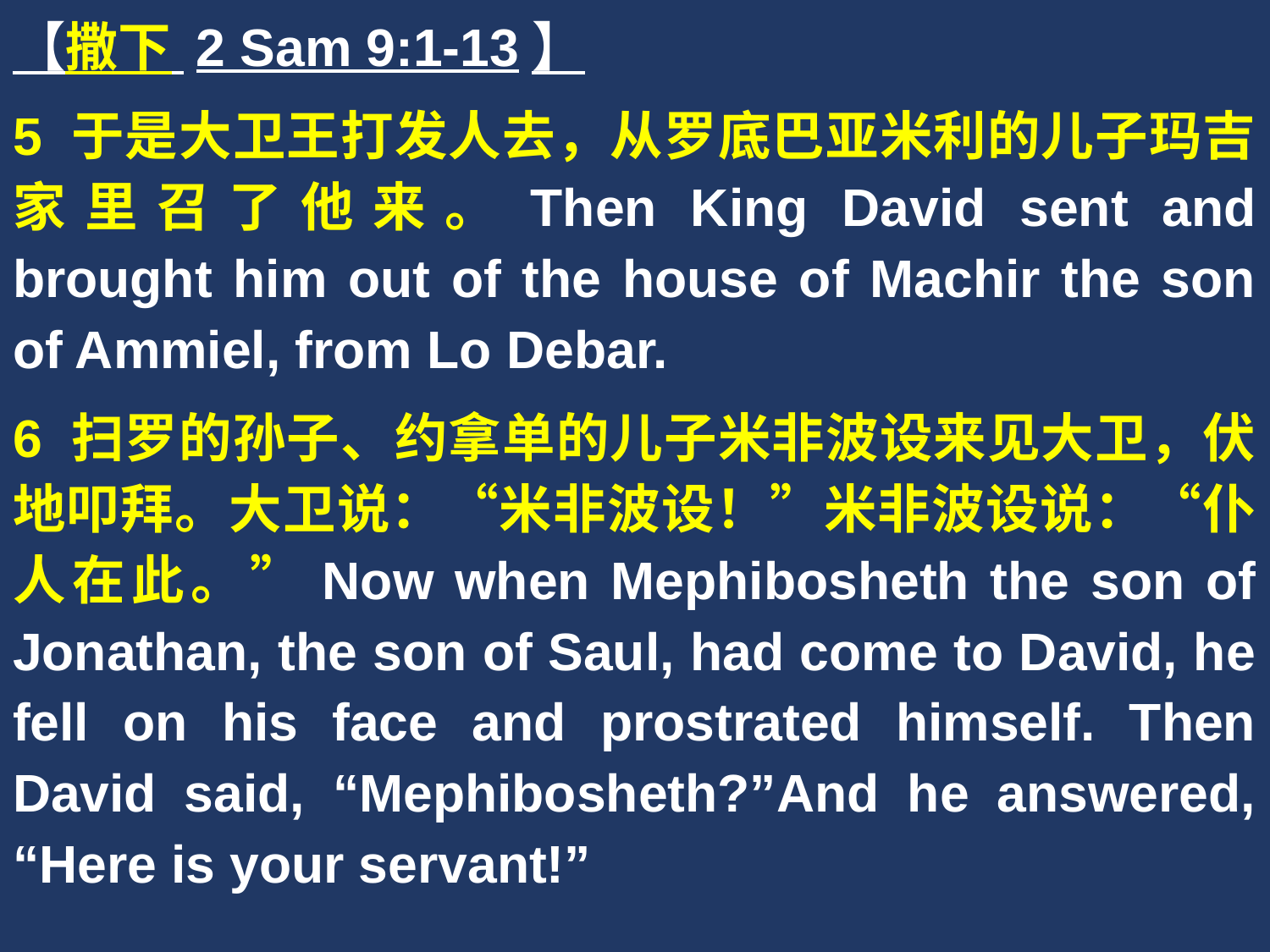

【撒下 2 Sam 9:1-13】
5 于是大卫王打发人去，从罗底巴亚米利的儿子玛吉家里召了他来。Then King David sent and brought him out of the house of Machir the son of Ammiel, from Lo Debar.
6 扫罗的孙子、约拿单的儿子米非波设来见大卫，伏地叩拜。大卫说：“米非波设！”米非波设说：“仆人在此。”Now when Mephibosheth the son of Jonathan, the son of Saul, had come to David, he fell on his face and prostrated himself. Then David said, “Mephibosheth?”And he answered, “Here is your servant!”